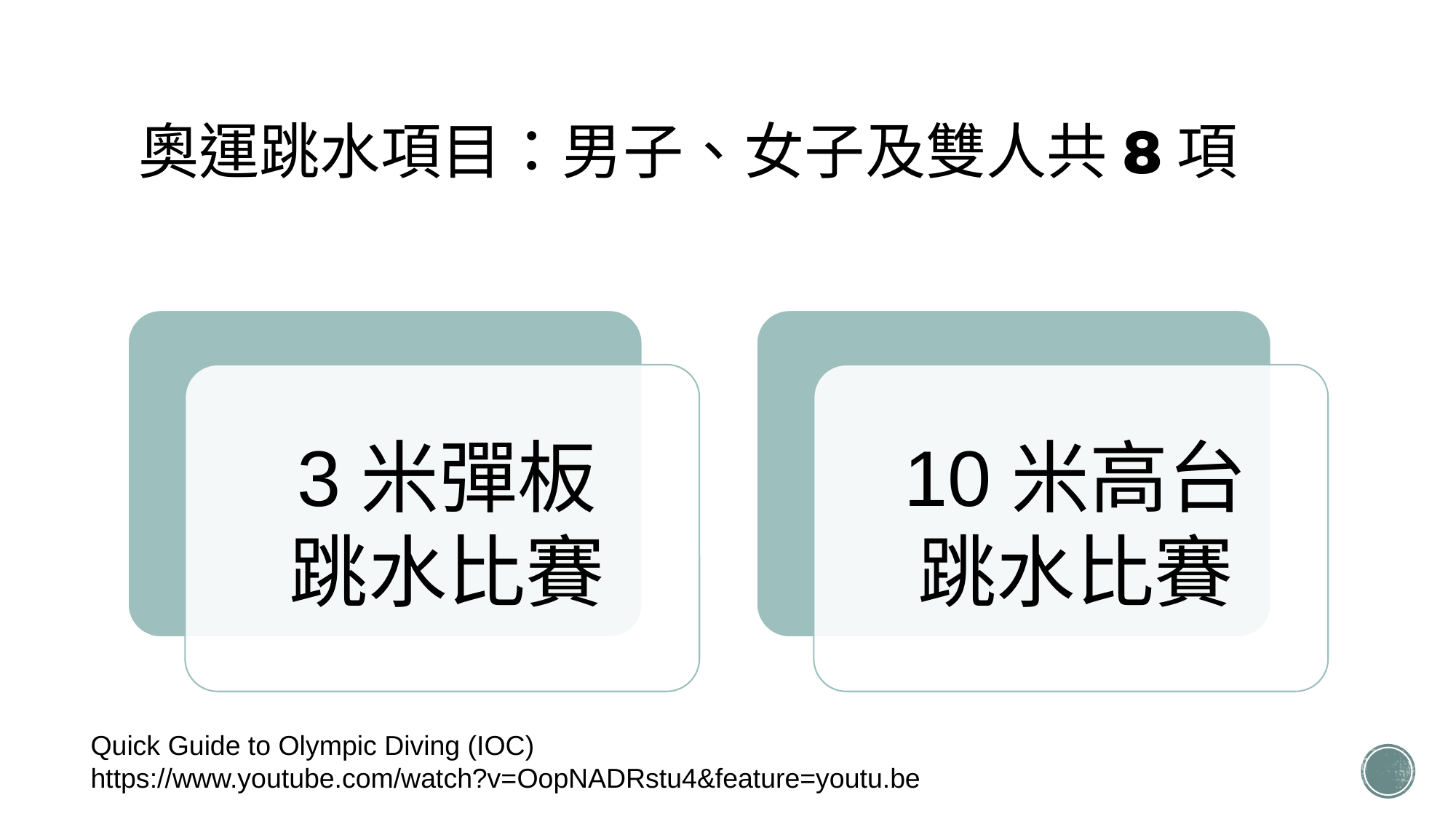

# 奧運跳水項目：男子、女子及雙人共8項
3米彈板
跳水比賽
10米高台
跳水比賽

Quick Guide to Olympic Diving (IOC)
https://www.youtube.com/watch?v=OopNADRstu4&feature=youtu.be